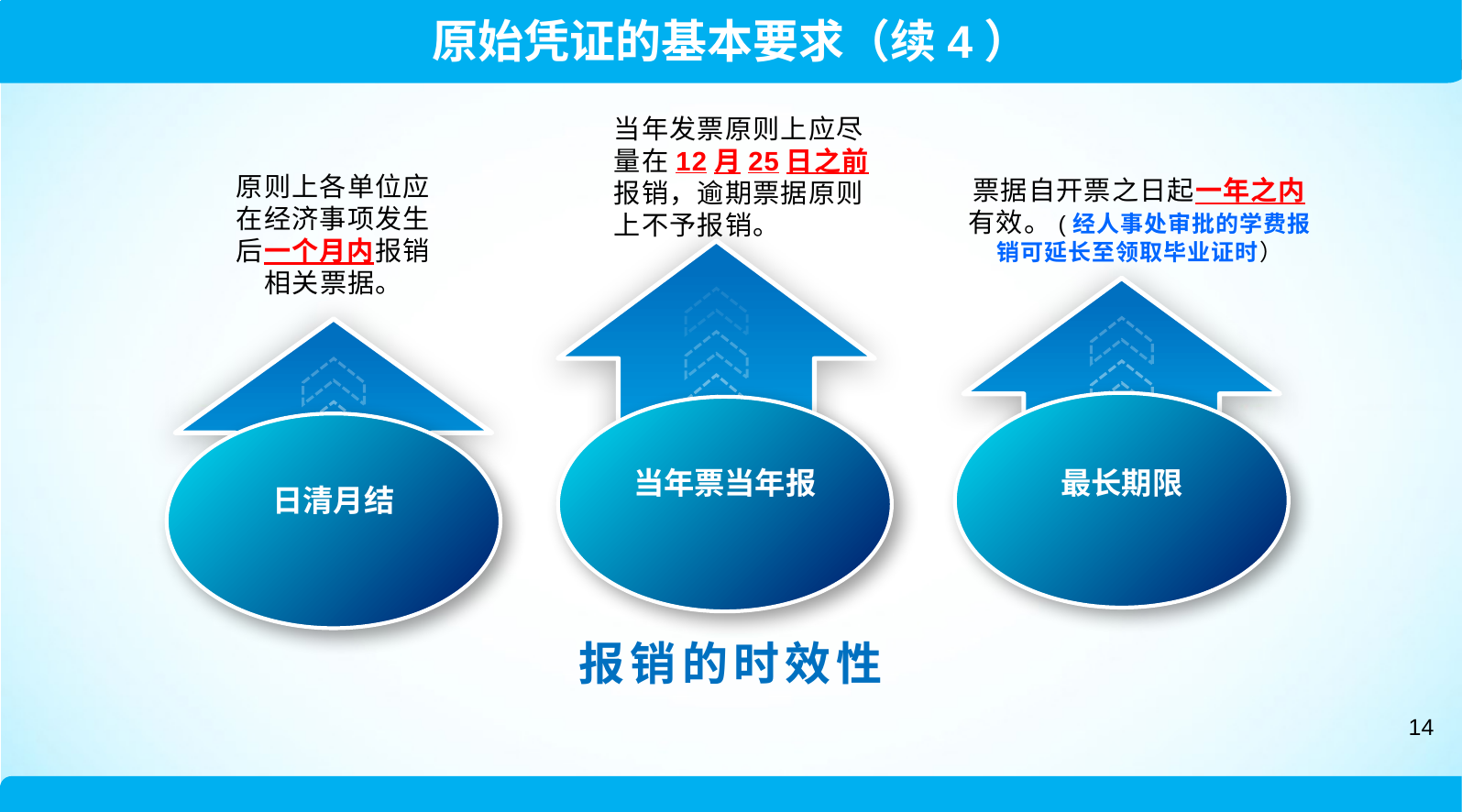

原始凭证的基本要求（续4）
当年发票原则上应尽量在12月25日之前报销，逾期票据原则上不予报销。
原则上各单位应在经济事项发生后一个月内报销相关票据。
票据自开票之日起一年之内有效。(经人事处审批的学费报销可延长至领取毕业证时）

当年票当年报
最长期限
日清月结
报销的时效性
14